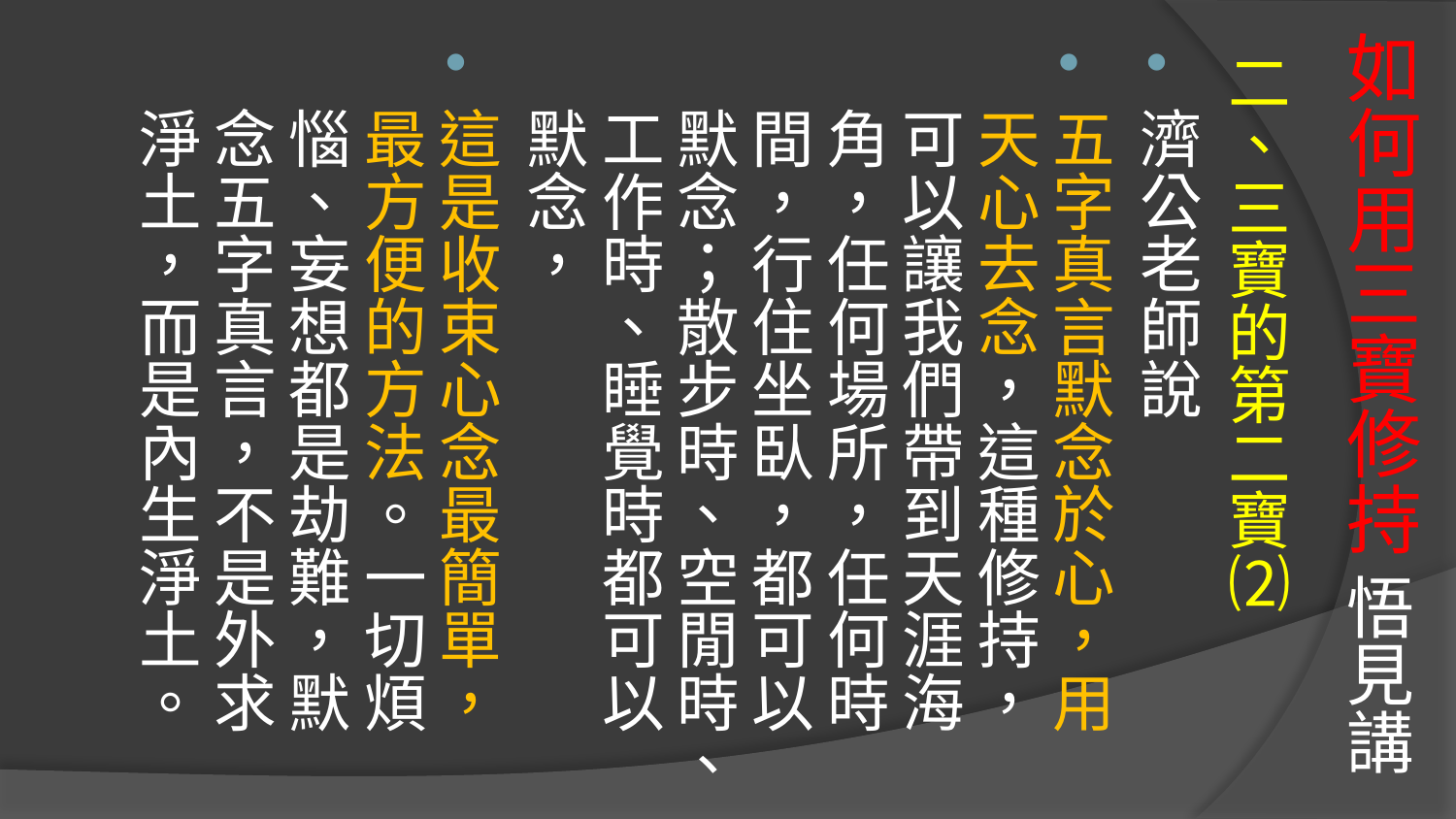

# 如何用三寶修持 悟見講
二、三寶的第二寶⑵
濟公老師說
五字真言默念於心，用天心去念，這種修持，可以讓我們帶到天涯海角，任何場所，任何時間，行住坐臥，都可以默念；散步時、空閒時、工作時、睡覺時都可以默念，
這是收束心念最簡單，最方便的方法。一切煩惱、妄想都是劫難，默念五字真言，不是外求淨土，而是內生淨土。